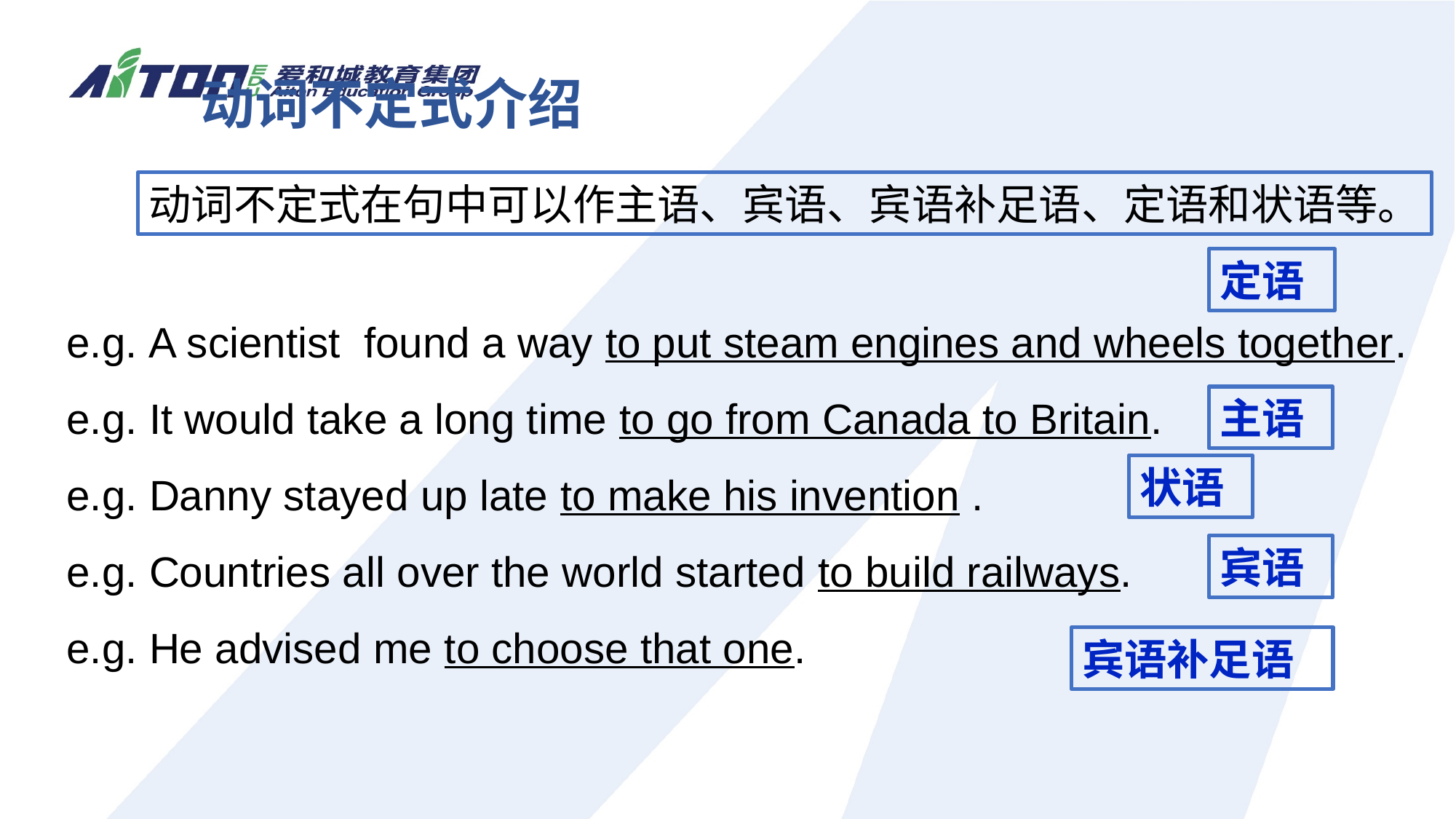

动词不定式介绍
动词不定式在句中可以作主语、宾语、宾语补足语、定语和状语等。
定语
e.g. A scientist  found a way to put steam engines and wheels together.
e.g. It would take a long time to go from Canada to Britain.
e.g. Danny stayed up late to make his invention .
e.g. Countries all over the world started to build railways.
e.g. He advised me to choose that one.
主语
状语
宾语
宾语补足语